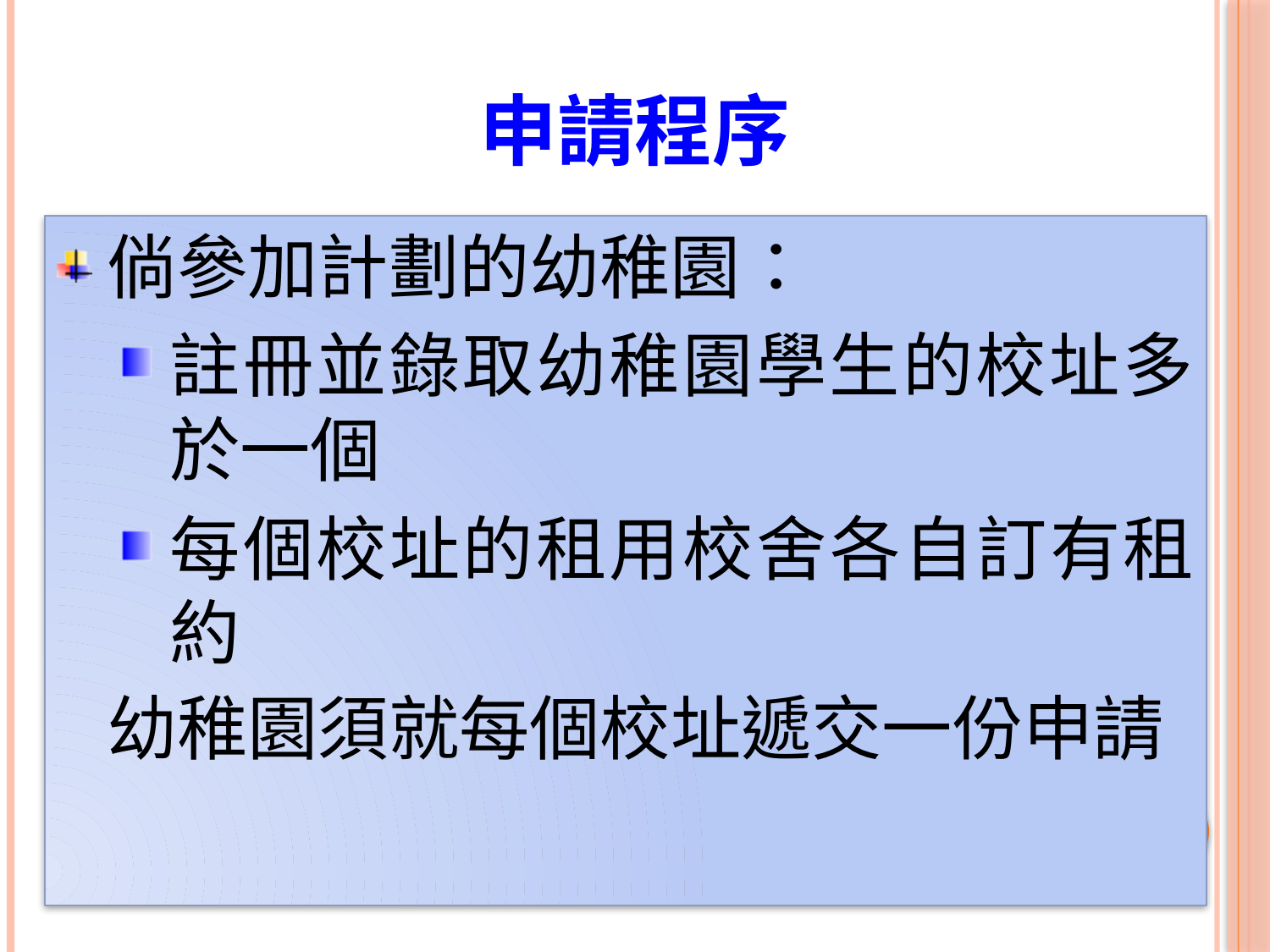

申請程序
倘參加計劃的幼稚園：
註冊並錄取幼稚園學生的校址多於一個
每個校址的租用校舍各自訂有租約
幼稚園須就每個校址遞交一份申請